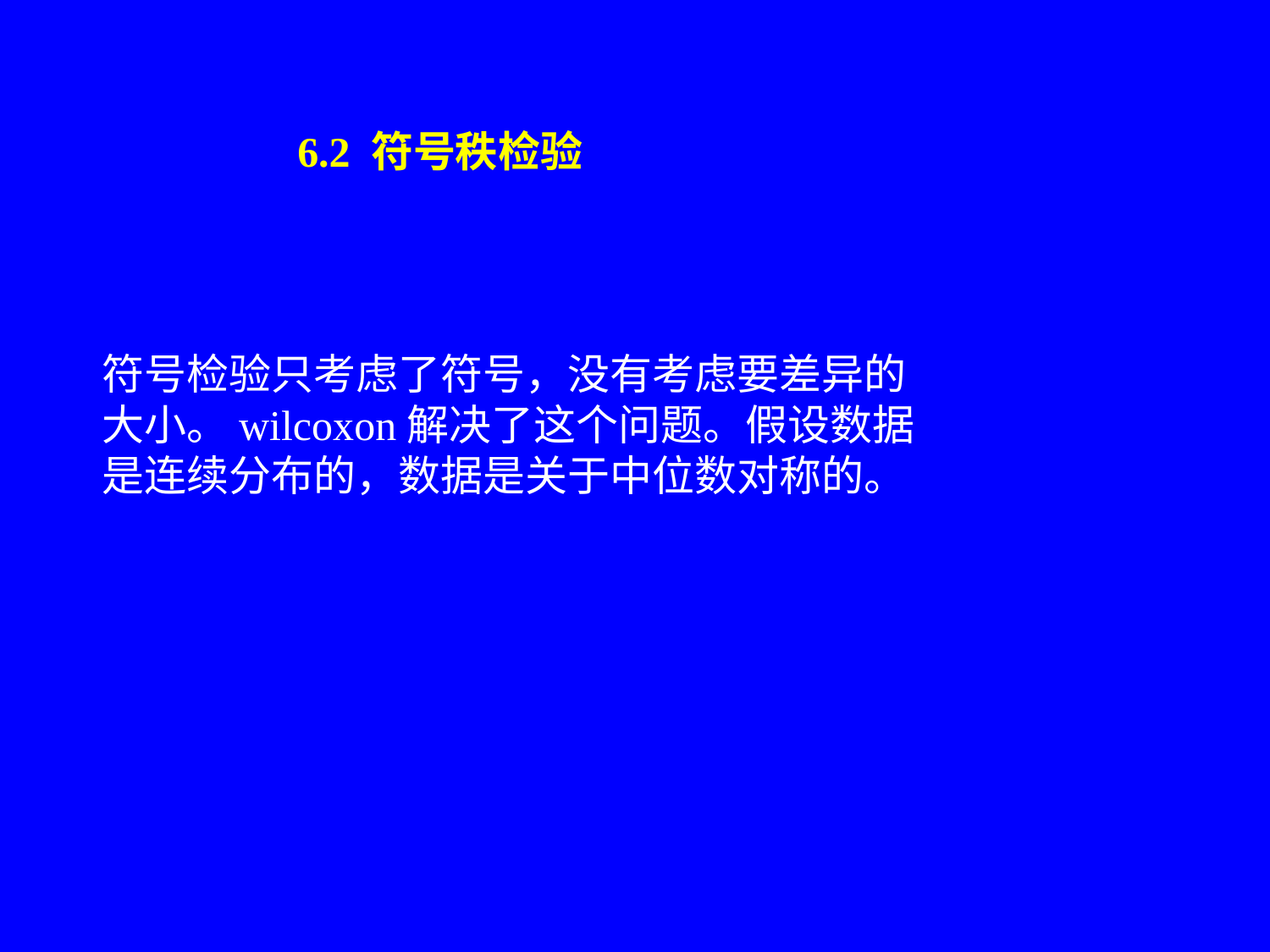

6.2 符号秩检验
符号检验只考虑了符号，没有考虑要差异的大小。wilcoxon解决了这个问题。假设数据是连续分布的，数据是关于中位数对称的。